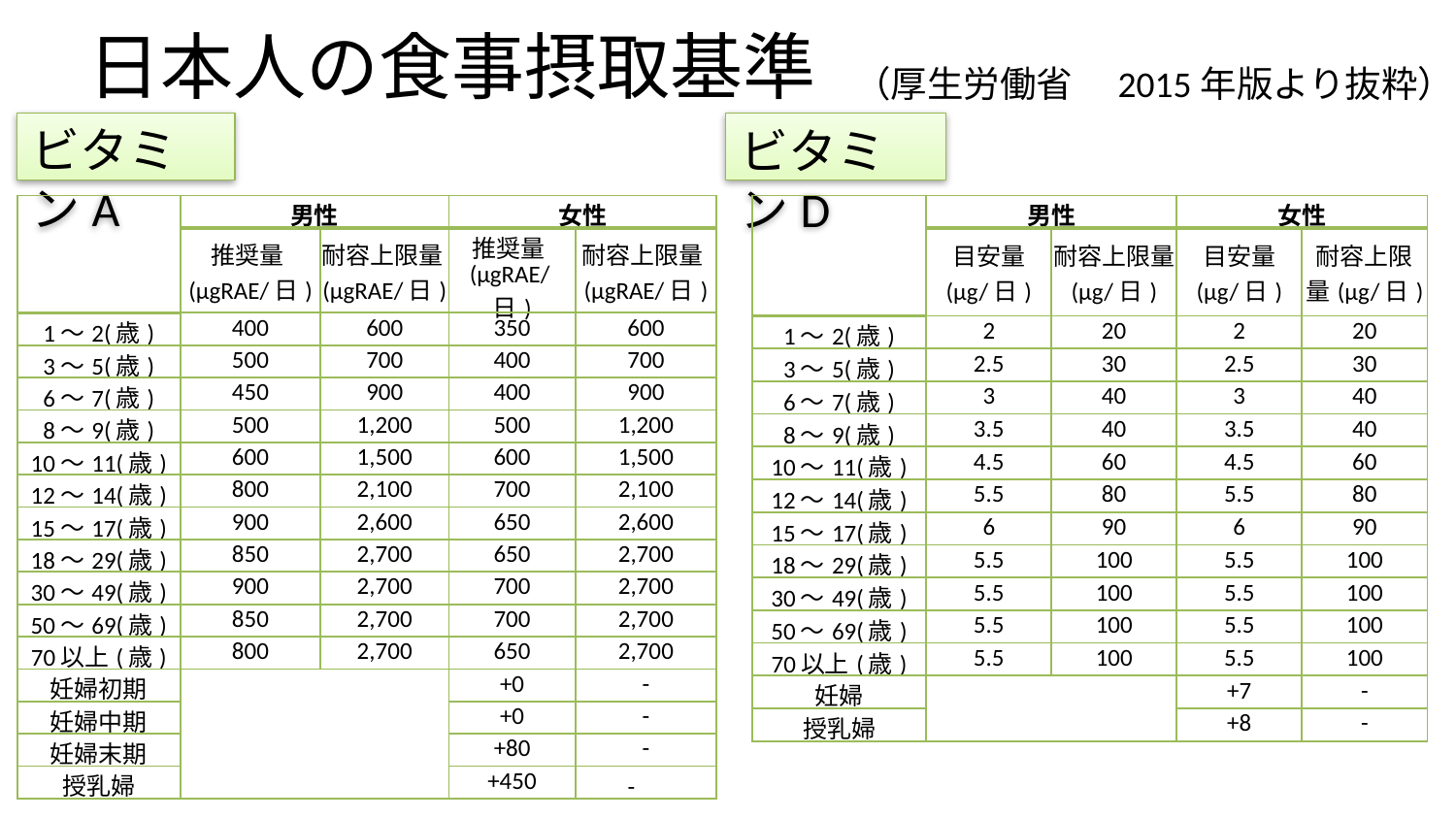

# 日本人の食事摂取基準
（厚生労働省　2015年版より抜粋）
ビタミンA
ビタミンD
|  | 男性 |  | 女性 |  |
| --- | --- | --- | --- | --- |
|  | 目安量 (μg/日) | 耐容上限量 (μg/日) | 目安量 (μg/日) | 耐容上限 量(μg/日) |
| 1～2(歳) | 2 | 20 | 2 | 20 |
| 3～5(歳) | 2.5 | 30 | 2.5 | 30 |
| 6～7(歳) | 3 | 40 | 3 | 40 |
| 8～9(歳) | 3.5 | 40 | 3.5 | 40 |
| 10～11(歳) | 4.5 | 60 | 4.5 | 60 |
| 12～14(歳) | 5.5 | 80 | 5.5 | 80 |
| 15～17(歳) | 6 | 90 | 6 | 90 |
| 18～29(歳) | 5.5 | 100 | 5.5 | 100 |
| 30～49(歳) | 5.5 | 100 | 5.5 | 100 |
| 50～69(歳) | 5.5 | 100 | 5.5 | 100 |
| 70以上(歳) | 5.5 | 100 | 5.5 | 100 |
| 妊婦 |  |  | +7 | - |
| 授乳婦 |  |  | +8 | - |
|  | 男性 |  | 女性 |  |
| --- | --- | --- | --- | --- |
|  | 推奨量(μgRAE/日) | 耐容上限量(μgRAE/日) | 推奨量(μgRAE/日) | 耐容上限量(μgRAE/日) |
| 1～2(歳) | 400 | 600 | 350 | 600 |
| 3～5(歳) | 500 | 700 | 400 | 700 |
| 6～7(歳) | 450 | 900 | 400 | 900 |
| 8～9(歳) | 500 | 1,200 | 500 | 1,200 |
| 10～11(歳) | 600 | 1,500 | 600 | 1,500 |
| 12～14(歳) | 800 | 2,100 | 700 | 2,100 |
| 15～17(歳) | 900 | 2,600 | 650 | 2,600 |
| 18～29(歳) | 850 | 2,700 | 650 | 2,700 |
| 30～49(歳) | 900 | 2,700 | 700 | 2,700 |
| 50～69(歳) | 850 | 2,700 | 700 | 2,700 |
| 70以上(歳) | 800 | 2,700 | 650 | 2,700 |
| 妊婦初期 |  |  | +0 | - |
| 妊婦中期 |  |  | +0 | - |
| 妊婦末期 |  |  | +80 | - |
| 授乳婦 |  |  | +450 | - |